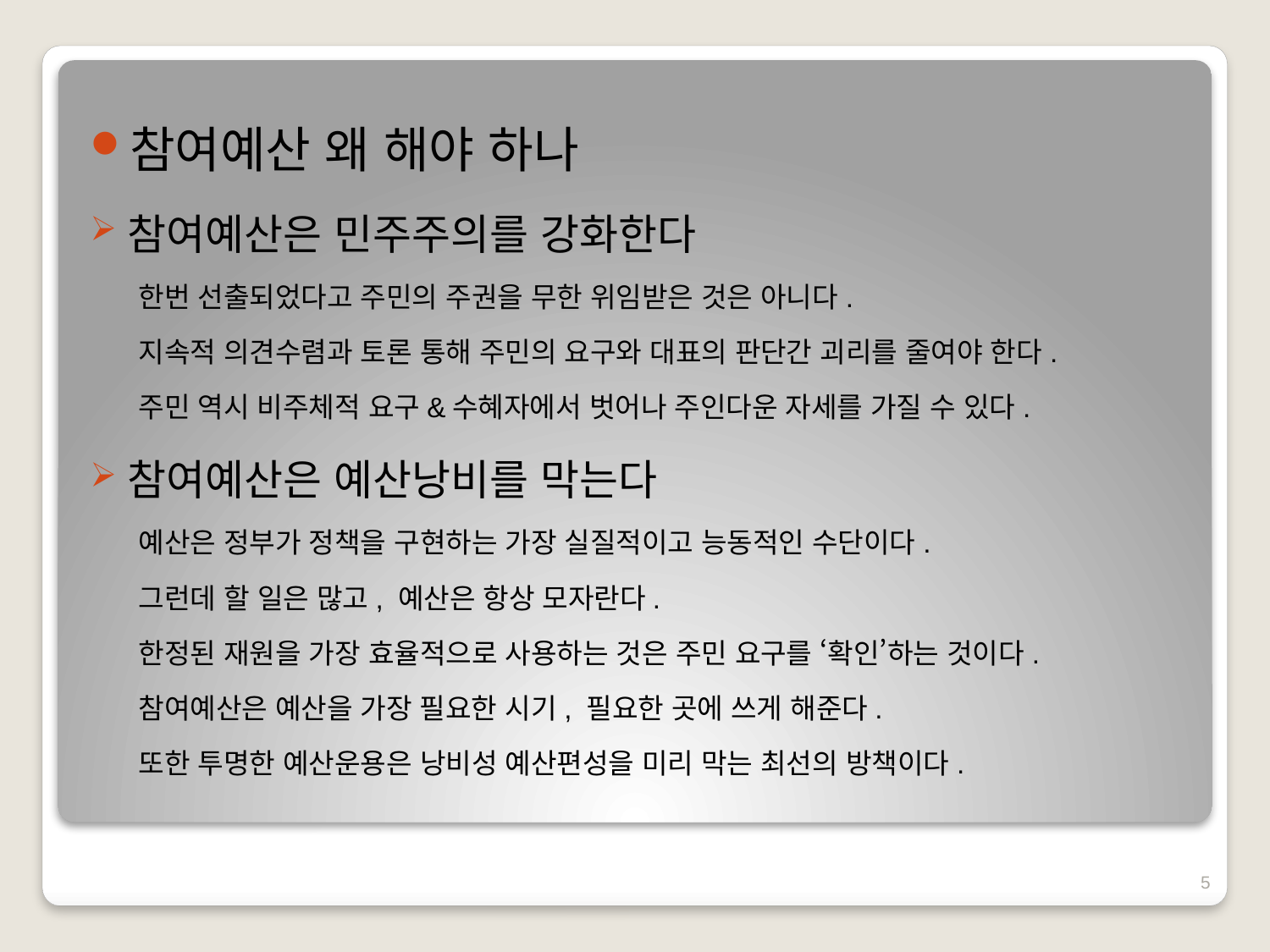

참여예산 왜 해야 하나
참여예산은 민주주의를 강화한다
한번 선출되었다고 주민의 주권을 무한 위임받은 것은 아니다.
지속적 의견수렴과 토론 통해 주민의 요구와 대표의 판단간 괴리를 줄여야 한다.
주민 역시 비주체적 요구&수혜자에서 벗어나 주인다운 자세를 가질 수 있다.
참여예산은 예산낭비를 막는다
예산은 정부가 정책을 구현하는 가장 실질적이고 능동적인 수단이다.
그런데 할 일은 많고, 예산은 항상 모자란다.
한정된 재원을 가장 효율적으로 사용하는 것은 주민 요구를 ‘확인’하는 것이다.
참여예산은 예산을 가장 필요한 시기, 필요한 곳에 쓰게 해준다.
또한 투명한 예산운용은 낭비성 예산편성을 미리 막는 최선의 방책이다.
5